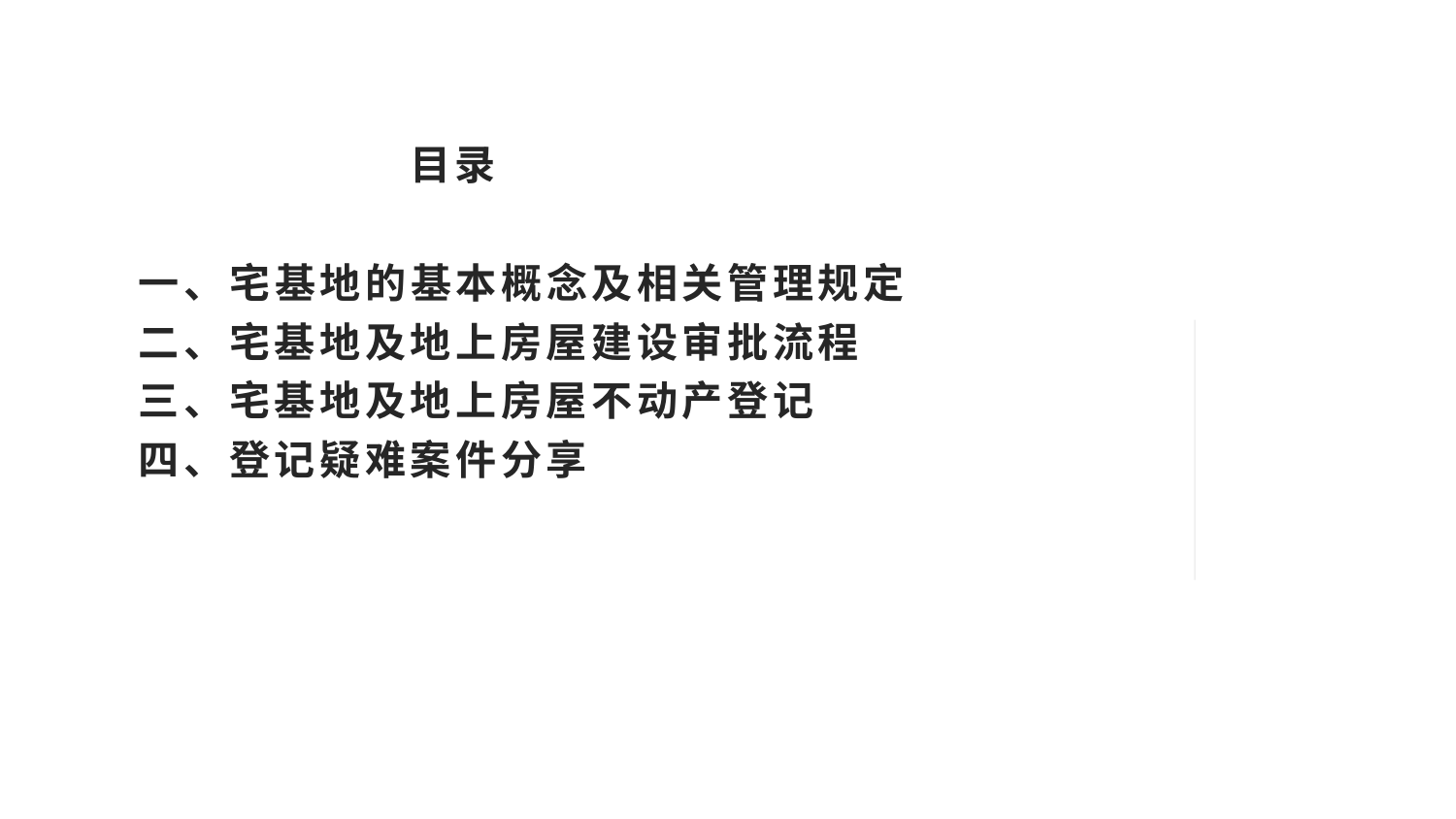

# 目录 一、宅基地的基本概念及相关管理规定 二、宅基地及地上房屋建设审批流程 三、宅基地及地上房屋不动产登记 四、登记疑难案件分享